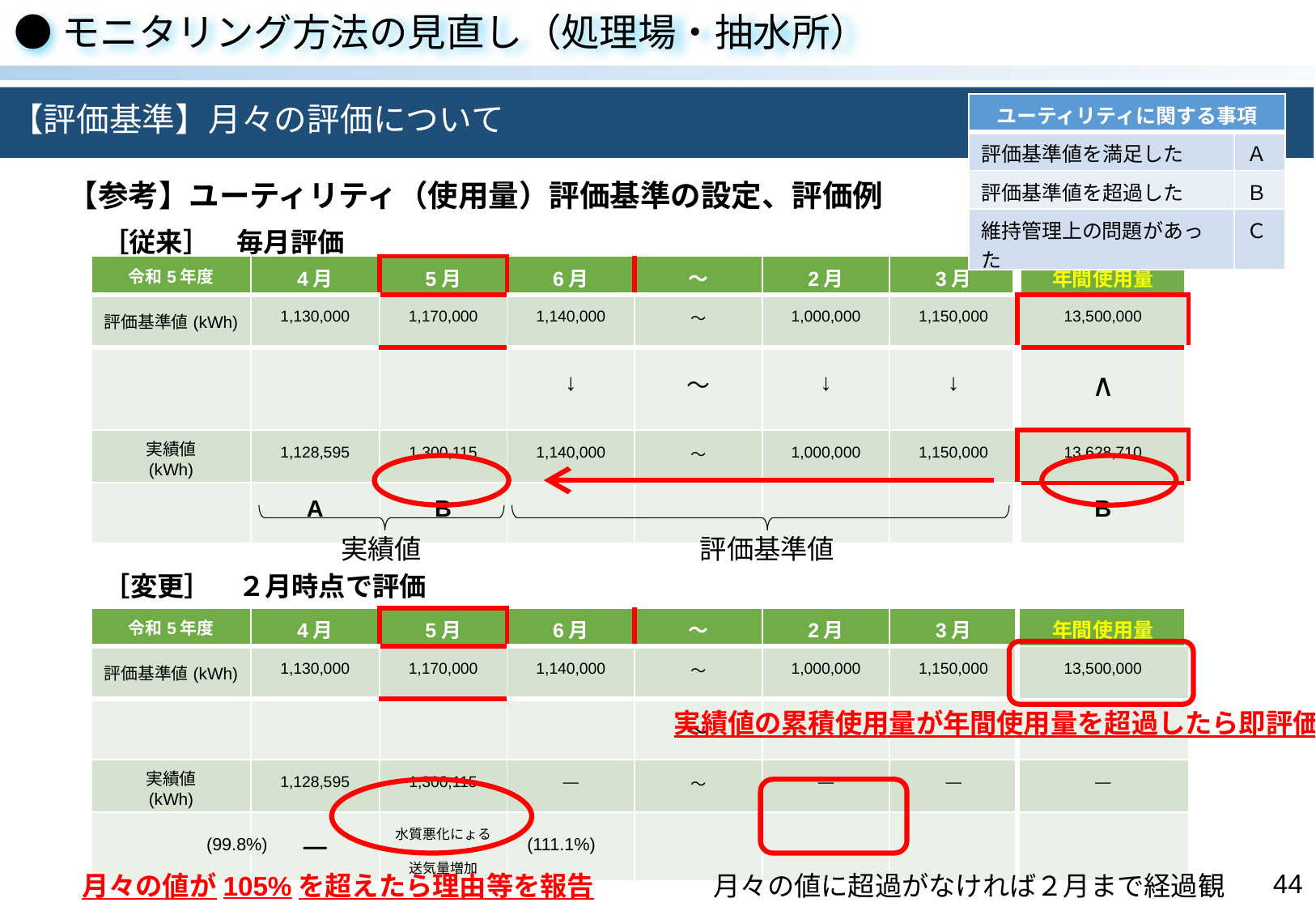

●モニタリング方法の見直し（処理場・抽水所）

【評価基準】月々の評価について
| ユーティリティに関する事項 |  |
| --- | --- |
| 評価基準値を満足した | Ａ |
| 評価基準値を超過した | Ｂ |
| 維持管理上の問題があった | Ｃ |
【参考】ユーティリティ（使用量）評価基準の設定、評価例
［従来］　毎月評価
| 令和5年度 | 4月 | 5月 | 6月 | ～ | 2月 | 3月 | 年間使用量 |
| --- | --- | --- | --- | --- | --- | --- | --- |
| 評価基準値(kWh) | 1,130,000 | 1,170,000 | 1,140,000 | ～ | 1,000,000 | 1,150,000 | 13,500,000 |
|  |  |  | ↓ | ～ | ↓ | ↓ | ∧ |
| 実績値 (kWh) | 1,128,595 | 1,300,115 | 1,140,000 | ～ | 1,000,000 | 1,150,000 | 13,628,710 |
|  | A | B |  |  |  |  | B |

実績値
評価基準値
［変更］　２月時点で評価
| 令和5年度 | 4月 | 5月 | 6月 | ～ | 2月 | 3月 | 年間使用量 |
| --- | --- | --- | --- | --- | --- | --- | --- |
| 評価基準値(kWh) | 1,130,000 | 1,170,000 | 1,140,000 | ～ | 1,000,000 | 1,150,000 | 13,500,000 |
|  |  |  |  | ～ |  |  |  |
| 実績値 (kWh) | 1,128,595 | 1,300,115 | ― | ～ | ― | ― | ― |
|  | ― | 水質悪化にょる送気量増加 |  |  |  |  |  |

実績値の累積使用量が年間使用量を超過したら即評価

(99.8%)
(111.1%)
月々の値が105%を超えたら理由等を報告
月々の値に超過がなければ２月まで経過観察
44